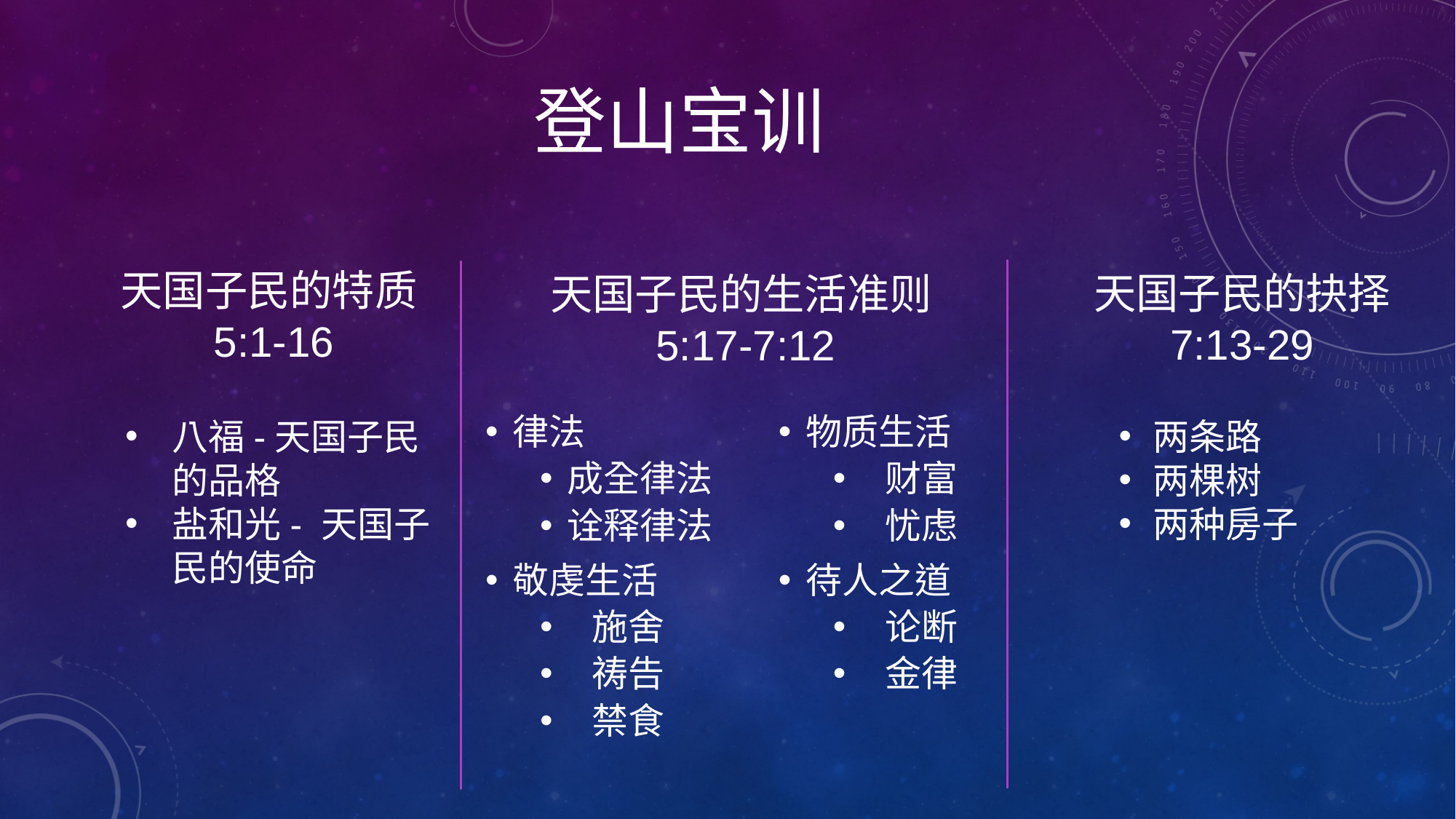

# 登山宝训
天国子民的特质5:1-16
天国子民的抉择 7:13-29

天国子民的生活准则
5:17-7:12
八福-天国子民的品格
盐和光- 天国子民的使命
律法
成全律法
诠释律法
敬虔生活
  施舍
  祷告
  禁食
物质生活
  财富
  忧虑
待人之道
  论断
  金律

两条路
两棵树
两种房子